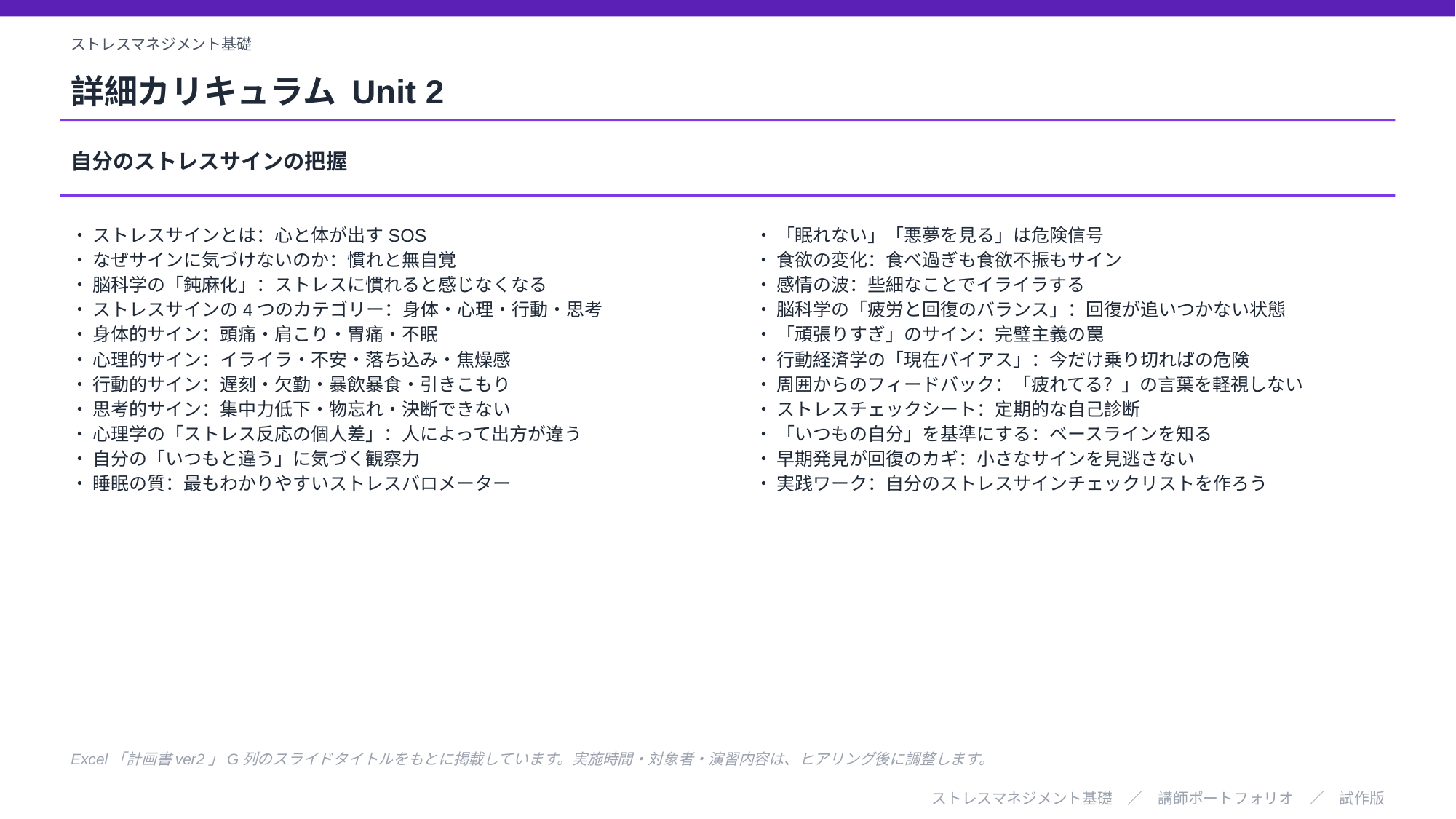

ストレスマネジメント基礎
詳細カリキュラム Unit 2

自分のストレスサインの把握

・ ストレスサインとは：心と体が出すSOS
・ なぜサインに気づけないのか：慣れと無自覚
・ 脳科学の「鈍麻化」：ストレスに慣れると感じなくなる
・ ストレスサインの4つのカテゴリー：身体・心理・行動・思考
・ 身体的サイン：頭痛・肩こり・胃痛・不眠
・ 心理的サイン：イライラ・不安・落ち込み・焦燥感
・ 行動的サイン：遅刻・欠勤・暴飲暴食・引きこもり
・ 思考的サイン：集中力低下・物忘れ・決断できない
・ 心理学の「ストレス反応の個人差」：人によって出方が違う
・ 自分の「いつもと違う」に気づく観察力
・ 睡眠の質：最もわかりやすいストレスバロメーター
・ 「眠れない」「悪夢を見る」は危険信号
・ 食欲の変化：食べ過ぎも食欲不振もサイン
・ 感情の波：些細なことでイライラする
・ 脳科学の「疲労と回復のバランス」：回復が追いつかない状態
・ 「頑張りすぎ」のサイン：完璧主義の罠
・ 行動経済学の「現在バイアス」：今だけ乗り切ればの危険
・ 周囲からのフィードバック：「疲れてる？」の言葉を軽視しない
・ ストレスチェックシート：定期的な自己診断
・ 「いつもの自分」を基準にする：ベースラインを知る
・ 早期発見が回復のカギ：小さなサインを見逃さない
・ 実践ワーク：自分のストレスサインチェックリストを作ろう
Excel「計画書ver2」G列のスライドタイトルをもとに掲載しています。実施時間・対象者・演習内容は、ヒアリング後に調整します。
ストレスマネジメント基礎　／　講師ポートフォリオ　／　試作版